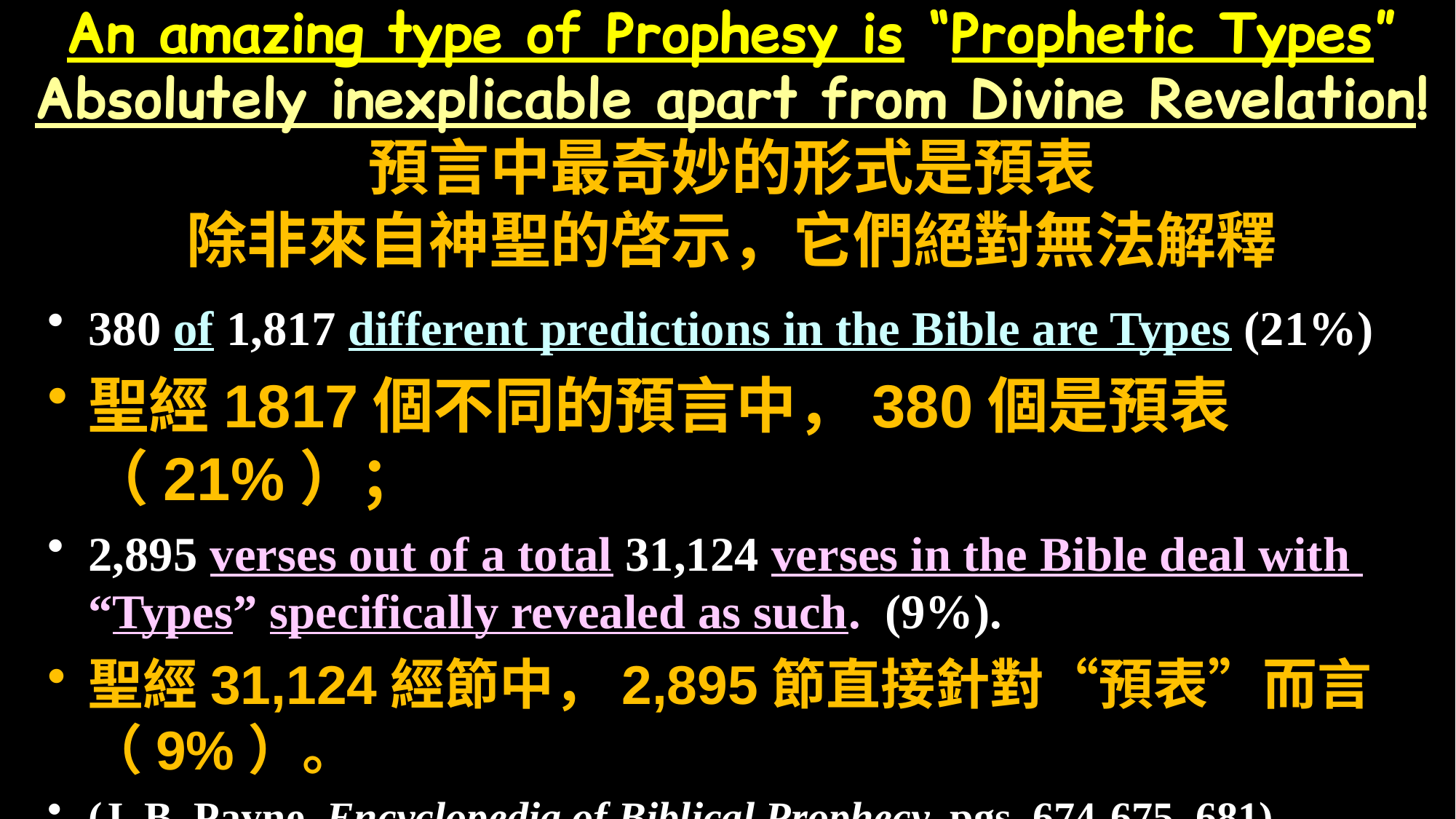

# An amazing type of Prophesy is “Prophetic Types” Absolutely inexplicable apart from Divine Revelation! 預言中最奇妙的形式是預表 除非來自神聖的啓示，它們絕對無法解釋
380 of 1,817 different predictions in the Bible are Types (21%)
聖經1817個不同的預言中，380個是預表（21%）；
2,895 verses out of a total 31,124 verses in the Bible deal with 	“Types” specifically revealed as such.  (9%).
聖經31,124經節中，2,895節直接針對“預表”而言（9%）。
(J. B. Payne, Encyclopedia of Biblical Prophecy, pgs. 674-675, 681)